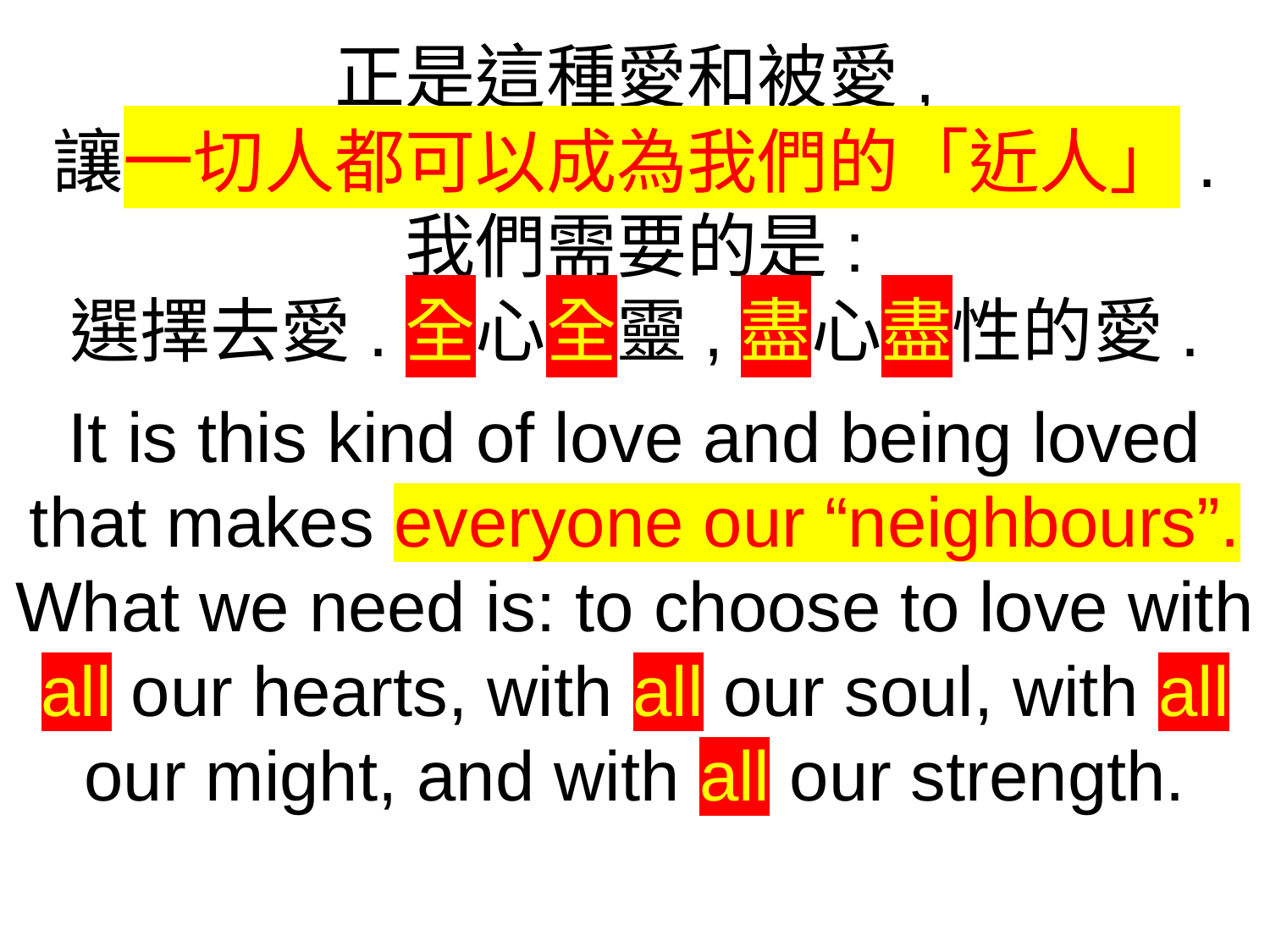

正是這種愛和被愛,
讓一切人都可以成為我們的「近人」.
我們需要的是:
選擇去愛.全心全靈,盡心盡性的愛.
It is this kind of love and being loved that makes everyone our “neighbours”. What we need is: to choose to love with all our hearts, with all our soul, with all our might, and with all our strength.